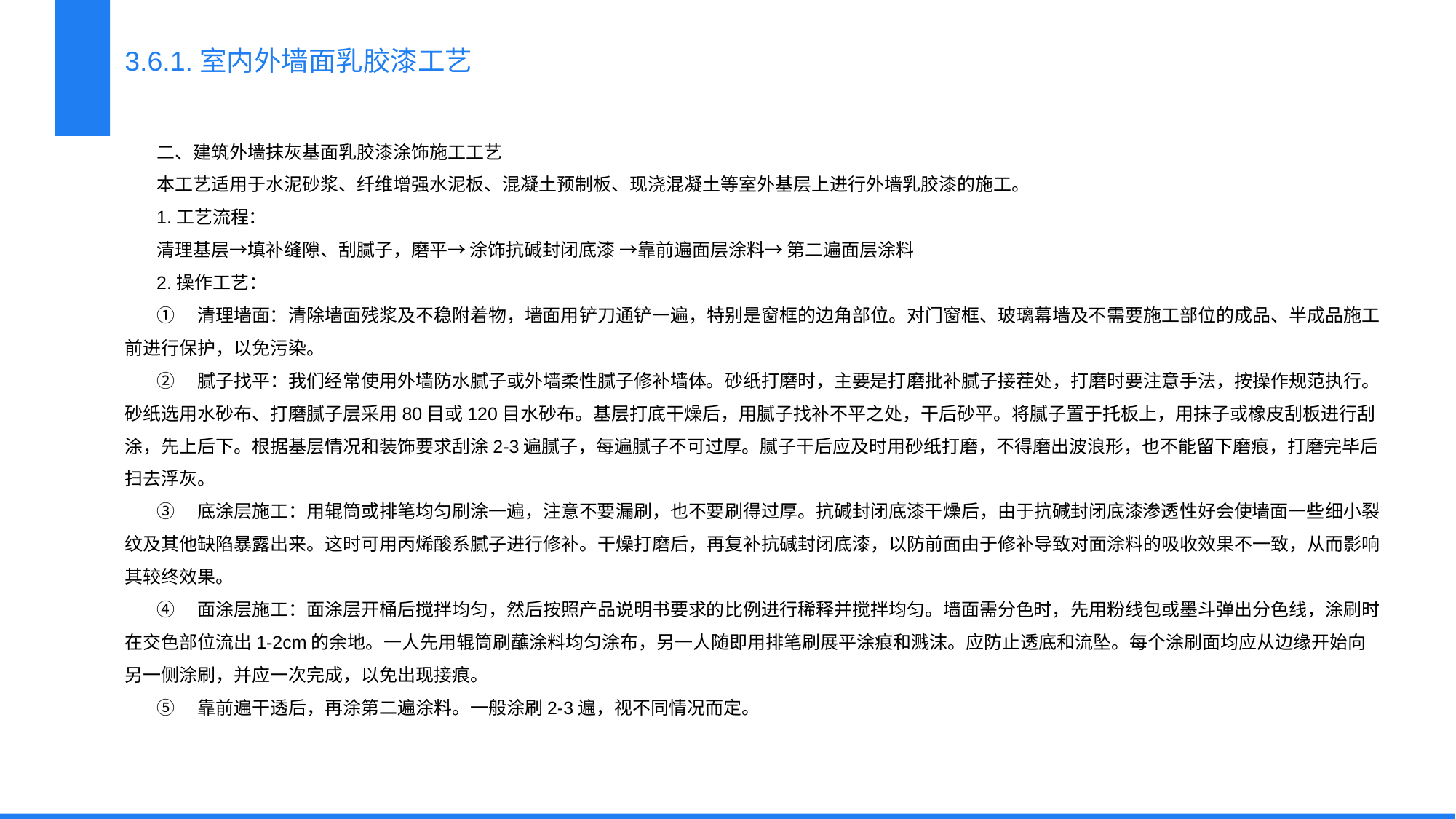

3.6.1.室内外墙面乳胶漆工艺
二、建筑外墙抹灰基面乳胶漆涂饰施工工艺
本工艺适用于水泥砂浆、纤维增强水泥板、混凝土预制板、现浇混凝土等室外基层上进行外墙乳胶漆的施工。
1.工艺流程：
清理基层→填补缝隙、刮腻子，磨平→ 涂饰抗碱封闭底漆 →靠前遍面层涂料→ 第二遍面层涂料
2.操作工艺：
①　清理墙面：清除墙面残浆及不稳附着物，墙面用铲刀通铲一遍，特别是窗框的边角部位。对门窗框、玻璃幕墙及不需要施工部位的成品、半成品施工前进行保护，以免污染。
②　腻子找平：我们经常使用外墙防水腻子或外墙柔性腻子修补墙体。砂纸打磨时，主要是打磨批补腻子接茬处，打磨时要注意手法，按操作规范执行。砂纸选用水砂布、打磨腻子层采用80目或120目水砂布。基层打底干燥后，用腻子找补不平之处，干后砂平。将腻子置于托板上，用抹子或橡皮刮板进行刮涂，先上后下。根据基层情况和装饰要求刮涂2-3遍腻子，每遍腻子不可过厚。腻子干后应及时用砂纸打磨，不得磨出波浪形，也不能留下磨痕，打磨完毕后扫去浮灰。
③　底涂层施工：用辊筒或排笔均匀刷涂一遍，注意不要漏刷，也不要刷得过厚。抗碱封闭底漆干燥后，由于抗碱封闭底漆渗透性好会使墙面一些细小裂纹及其他缺陷暴露出来。这时可用丙烯酸系腻子进行修补。干燥打磨后，再复补抗碱封闭底漆，以防前面由于修补导致对面涂料的吸收效果不一致，从而影响其较终效果。
④　面涂层施工：面涂层开桶后搅拌均匀，然后按照产品说明书要求的比例进行稀释并搅拌均匀。墙面需分色时，先用粉线包或墨斗弹出分色线，涂刷时在交色部位流出1-2cm的余地。一人先用辊筒刷蘸涂料均匀涂布，另一人随即用排笔刷展平涂痕和溅沫。应防止透底和流坠。每个涂刷面均应从边缘开始向另一侧涂刷，并应一次完成，以免出现接痕。
⑤　靠前遍干透后，再涂第二遍涂料。一般涂刷2-3遍，视不同情况而定。